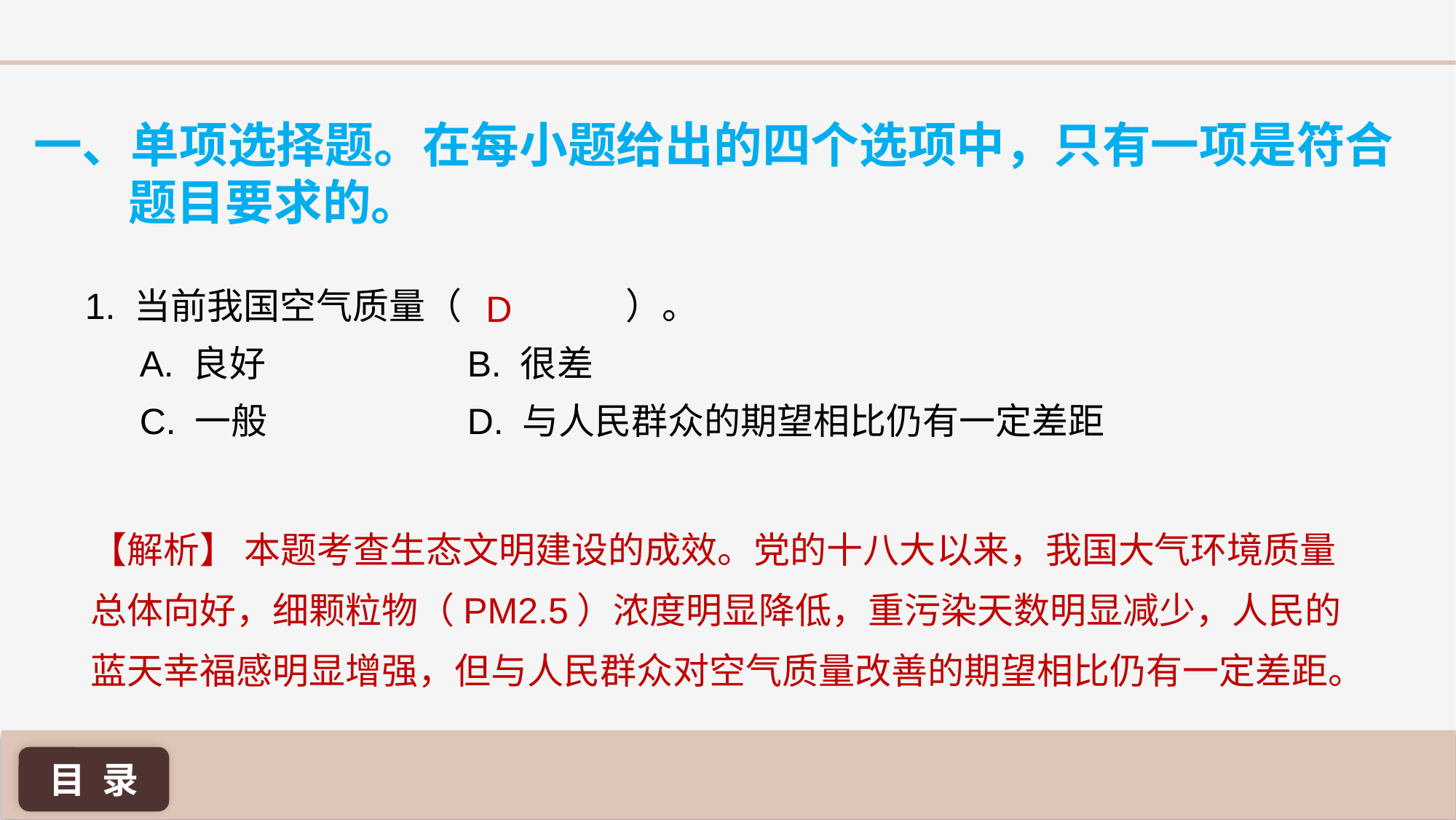

一、单项选择题。在每小题给出的四个选项中，只有一项是符合题目要求的。
D
1. 当前我国空气质量（ 	      ）。
A. 良好 		B. 很差
C. 一般	 	D. 与人民群众的期望相比仍有一定差距
【解析】 本题考查生态文明建设的成效。党的十八大以来，我国大气环境质量总体向好，细颗粒物（PM2.5）浓度明显降低，重污染天数明显减少，人民的蓝天幸福感明显增强，但与人民群众对空气质量改善的期望相比仍有一定差距。